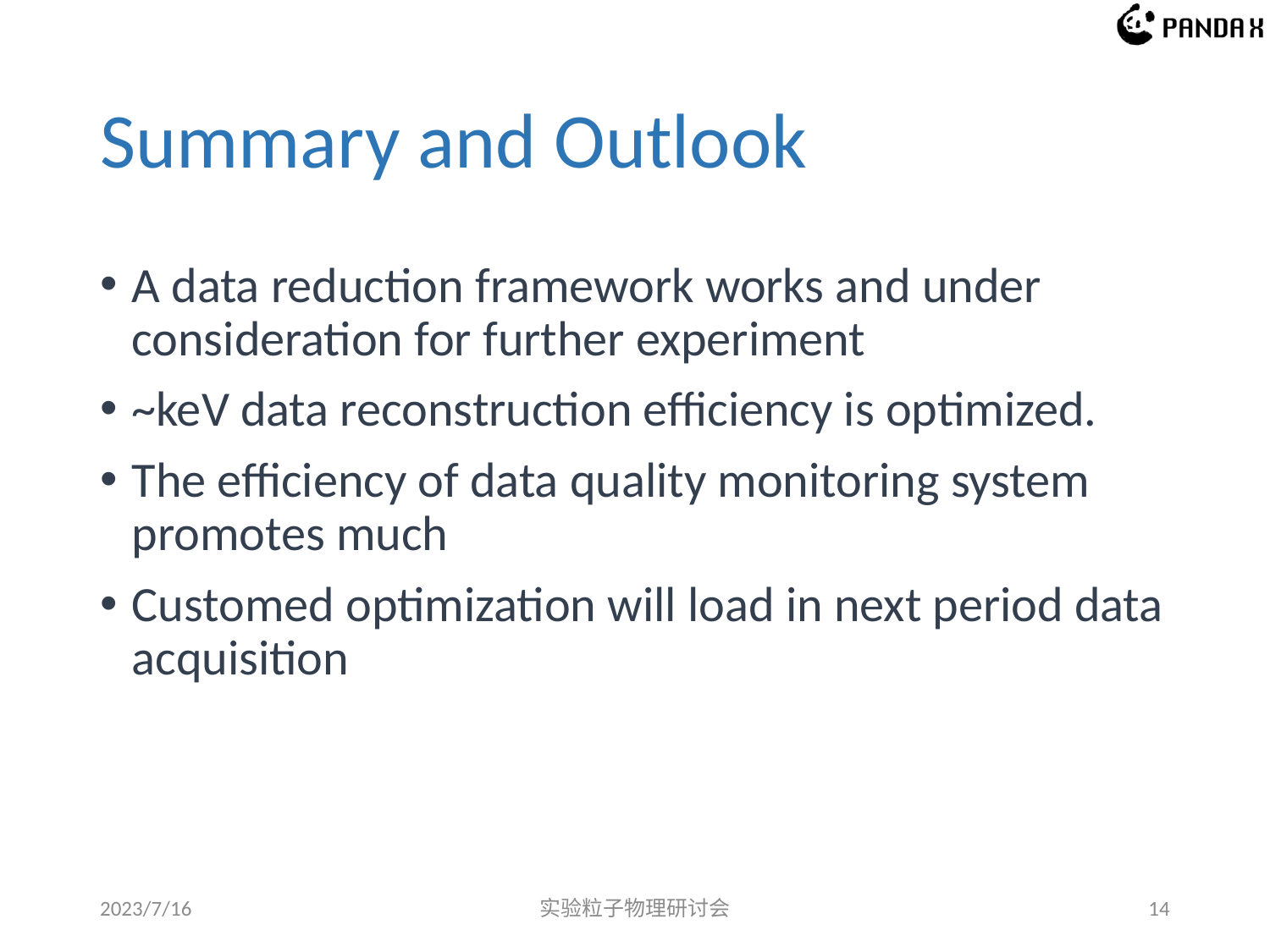

# Summary and Outlook
A data reduction framework works and under consideration for further experiment
~keV data reconstruction efficiency is optimized.
The efficiency of data quality monitoring system promotes much
Customed optimization will load in next period data acquisition
2023/7/16
实验粒子物理研讨会
14